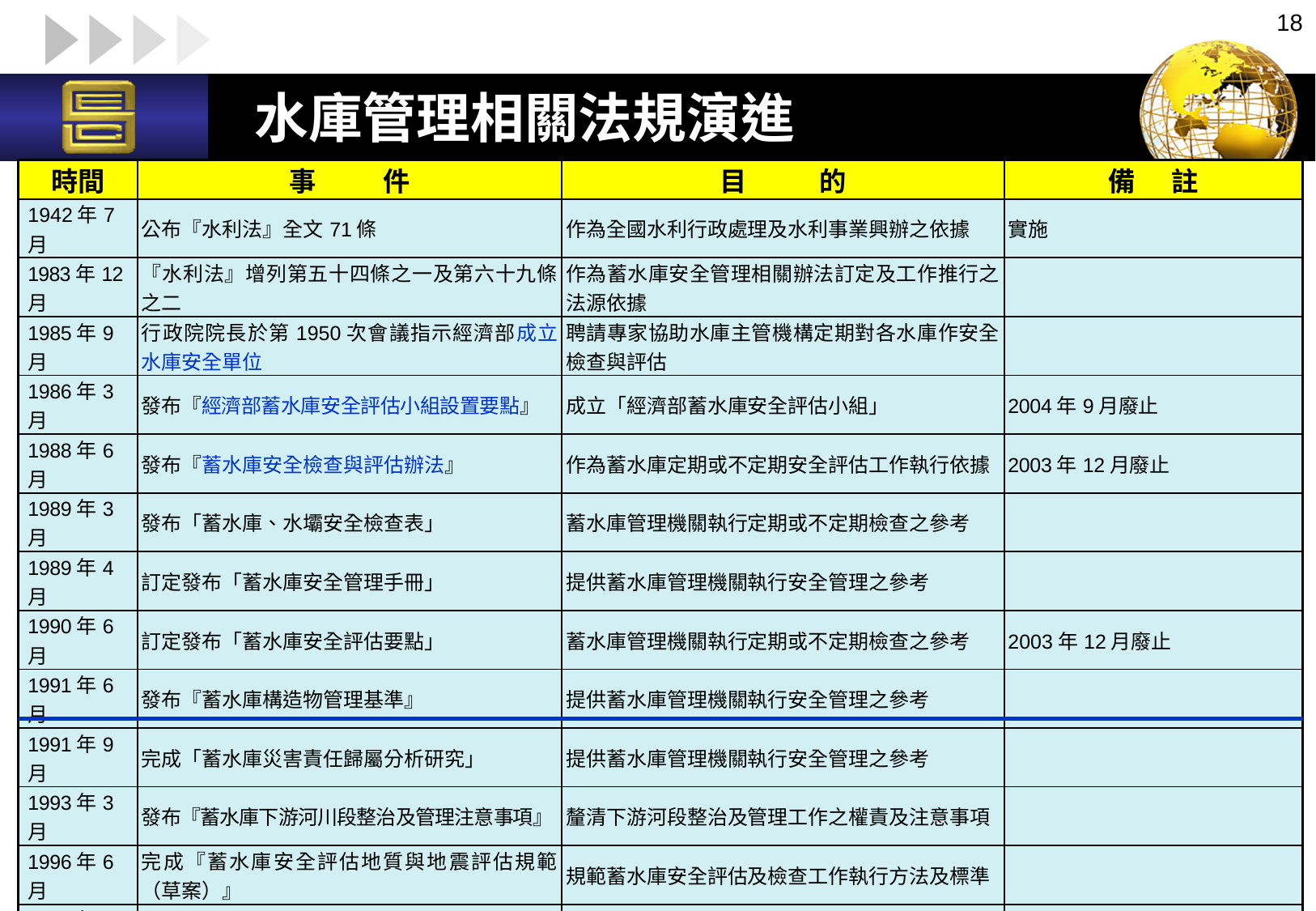

18
水庫管理相關法規演進
| 時間 | 事 件 | 目 的 | 備 註 |
| --- | --- | --- | --- |
| 1942年7月 | 公布『水利法』全文71條 | 作為全國水利行政處理及水利事業興辦之依據 | 實施 |
| 1983年12月 | 『水利法』增列第五十四條之一及第六十九條之二 | 作為蓄水庫安全管理相關辦法訂定及工作推行之法源依據 |  |
| 1985年9月 | 行政院院長於第1950次會議指示經濟部成立水庫安全單位 | 聘請專家協助水庫主管機構定期對各水庫作安全檢查與評估 |  |
| 1986年3月 | 發布『經濟部蓄水庫安全評估小組設置要點』 | 成立「經濟部蓄水庫安全評估小組」 | 2004年9月廢止 |
| 1988年6月 | 發布『蓄水庫安全檢查與評估辦法』 | 作為蓄水庫定期或不定期安全評估工作執行依據 | 2003年12月廢止 |
| 1989年3月 | 發布「蓄水庫、水壩安全檢查表」 | 蓄水庫管理機關執行定期或不定期檢查之參考 |  |
| 1989年4月 | 訂定發布「蓄水庫安全管理手冊」 | 提供蓄水庫管理機關執行安全管理之參考 |  |
| 1990年6月 | 訂定發布「蓄水庫安全評估要點」 | 蓄水庫管理機關執行定期或不定期檢查之參考 | 2003年12月廢止 |
| 1991年6月 | 發布『蓄水庫構造物管理基準』 | 提供蓄水庫管理機關執行安全管理之參考 |  |
| 1991年9月 | 完成「蓄水庫災害責任歸屬分析研究」 | 提供蓄水庫管理機關執行安全管理之參考 |  |
| 1993年3月 | 發布『蓄水庫下游河川段整治及管理注意事項』 | 釐清下游河段整治及管理工作之權責及注意事項 |  |
| 1996年6月 | 完成『蓄水庫安全評估地質與地震評估規範（草案）』 | 規範蓄水庫安全評估及檢查工作執行方法及標準 |  |
| 1996年9月 | 完成『蓄水庫安全評估水文評估規範(草案)』 | 規範蓄水庫安全評估及檢查工作執行方法及標準 |  |
| 1998年6月 | 完成整體『蓄水庫安全評估規範(草案)』 | 規範蓄水庫安全評估及檢查工作執行方法及標準 |  |
| 1999年6月 | 發布『水庫蓄水範圍使用管理辦法』 | 提供管理機關執行水庫蓄水範圍安全管理之依據 |  |
| 2001年6月 | 完成『蓄水庫緊急應變規範（草案）』 | 供從事蓄水庫緊急應變計畫之專業人員有統一而明確之標準可遵循 |  |
| 2003年12月 | 發布『水利建造物檢查及安全評估辦法』 | 作為水利建造物(含蓄水庫)定期或不定期安全評估工作之執行依據 | 取代『蓄水庫安全檢查與評估辦法』與「蓄水庫安全評估要點」 |
| 2004年2月 | 完成「蓄水庫分級安全管理制度規劃」研究 | 建議台灣水庫建議分三級管理 |  |
| 2004年9月 | 發布『經濟部水利建造物檢查及安全評估小組設置要點』 | 成立水利建造物檢查及安全評估小組之依據 | 取代『經濟部蓄水庫安全評估小組設置要點』 |
| 2008年6月 | 發布『水利建造物檢查及安全評估技術規範』蓄水與引水篇 | 公佈台灣地區蓄水建造物分級表，規範蓄水庫安全評估及檢查工作之執行方法及標準 |  |